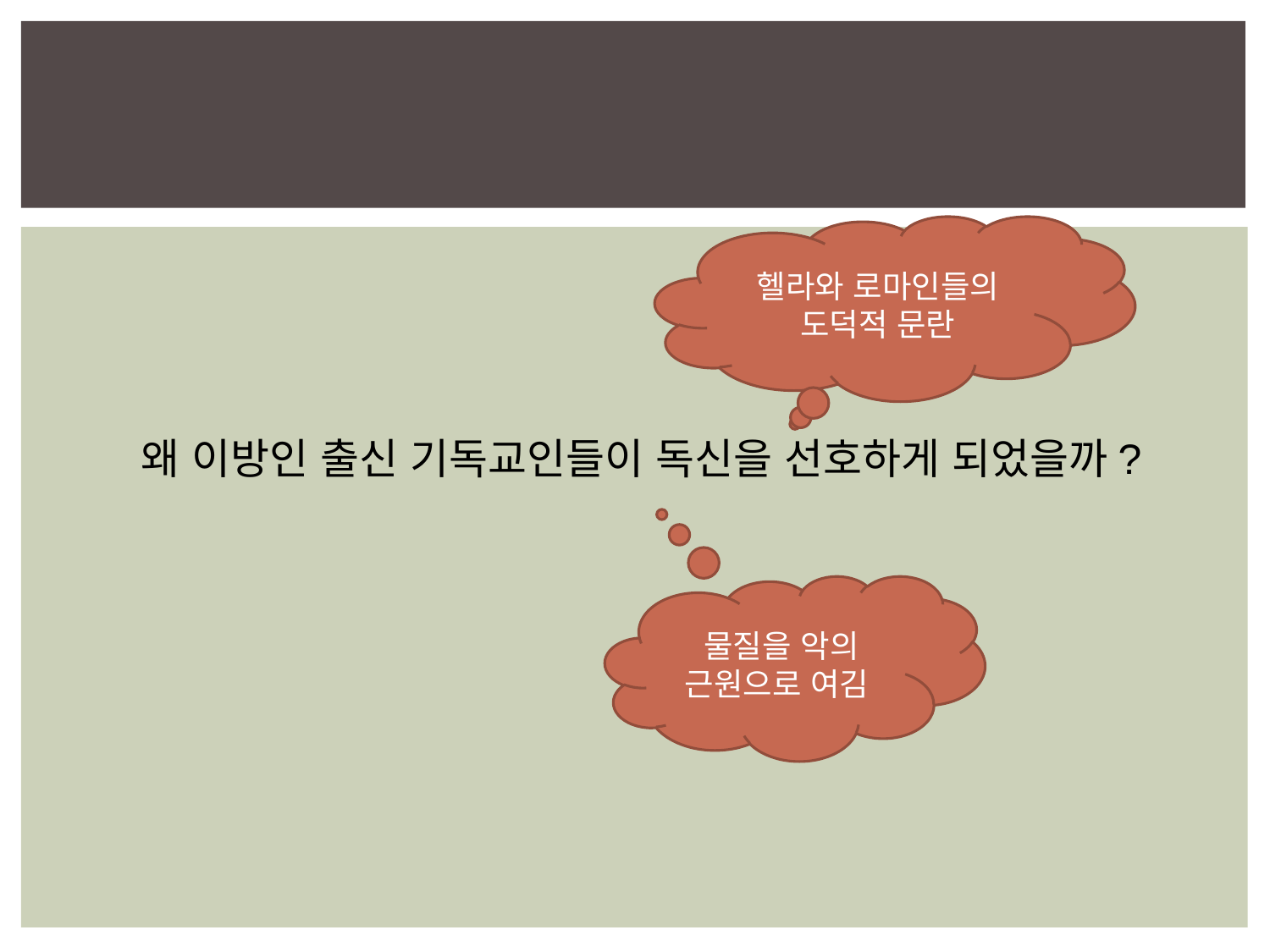

#
헬라와 로마인들의 도덕적 문란

왜 이방인 출신 기독교인들이 독신을 선호하게 되었을까?
물질을 악의 근원으로 여김